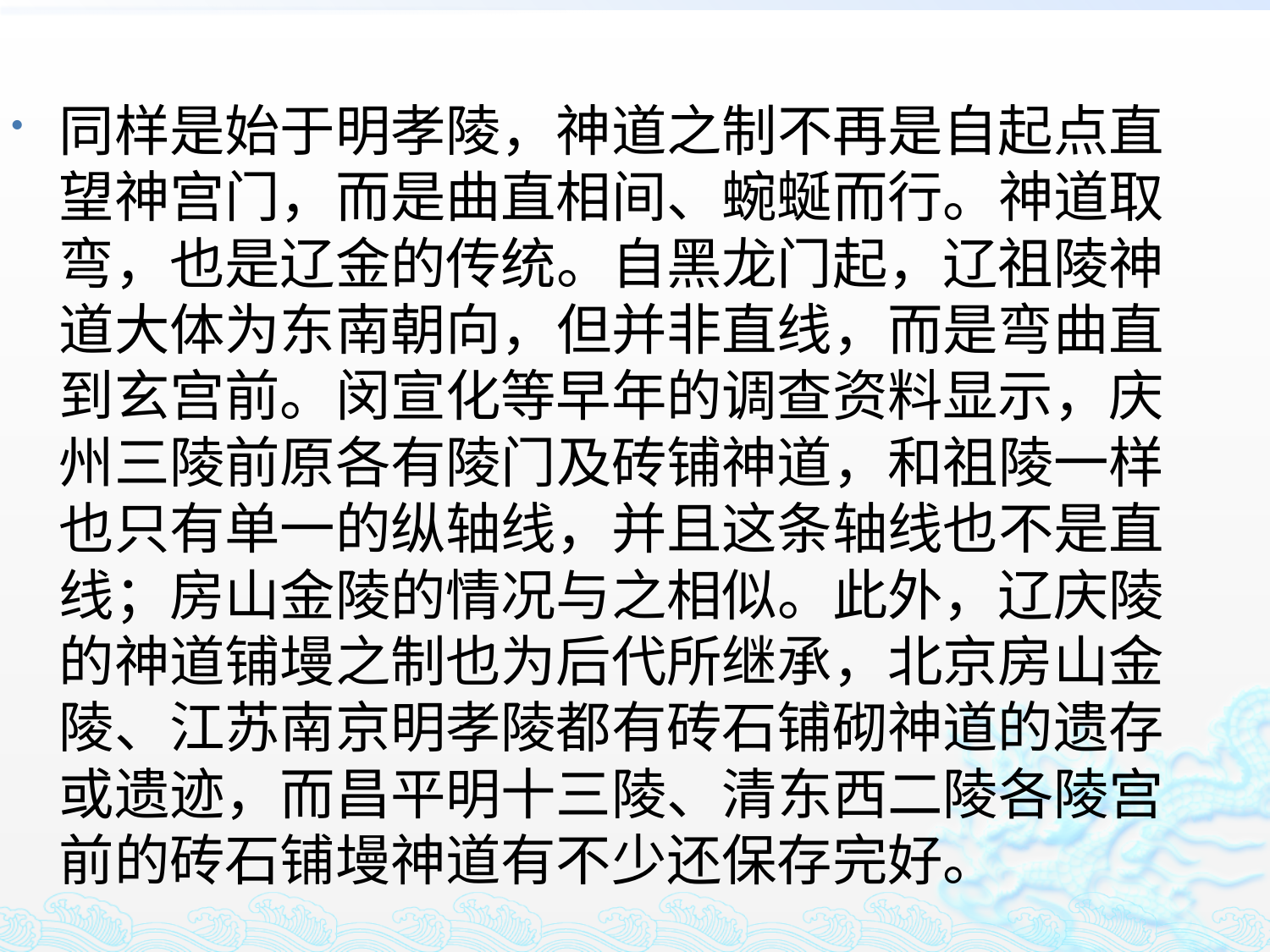

同样是始于明孝陵，神道之制不再是自起点直望神宫门，而是曲直相间、蜿蜒而行。神道取弯，也是辽金的传统。自黑龙门起，辽祖陵神道大体为东南朝向，但并非直线，而是弯曲直到玄宫前。闵宣化等早年的调查资料显示，庆州三陵前原各有陵门及砖铺神道，和祖陵一样也只有单一的纵轴线，并且这条轴线也不是直线；房山金陵的情况与之相似。此外，辽庆陵的神道铺墁之制也为后代所继承，北京房山金陵、江苏南京明孝陵都有砖石铺砌神道的遗存或遗迹，而昌平明十三陵、清东西二陵各陵宫前的砖石铺墁神道有不少还保存完好。